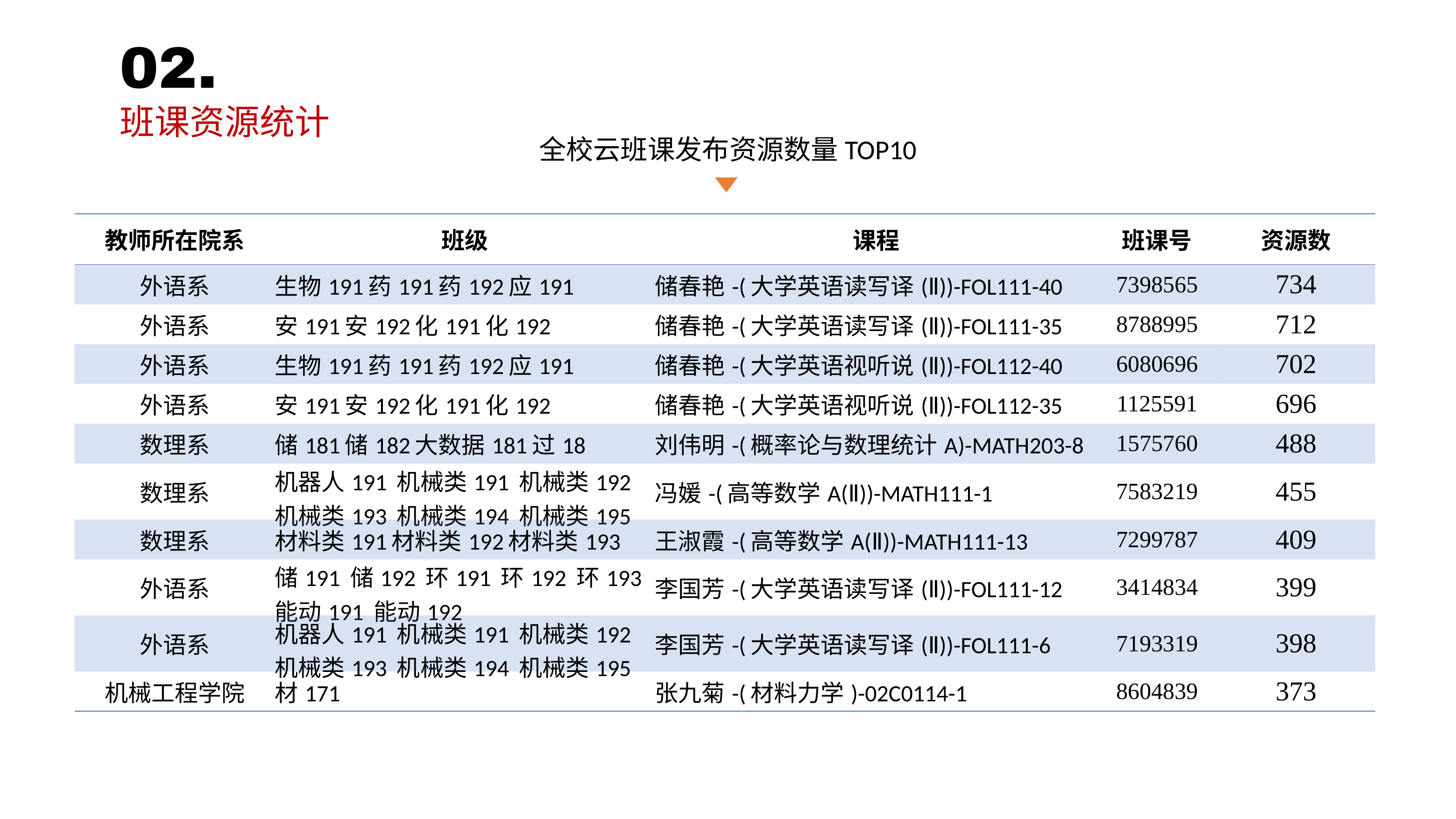

02.
班课资源统计
全校云班课发布资源数量TOP10

| 教师所在院系 | 班级 | 课程 | 班课号 | 资源数 |
| --- | --- | --- | --- | --- |
| 外语系 | 生物191药191药192应191 | 储春艳-(大学英语读写译(Ⅱ))-FOL111-40 | 7398565 | 734 |
| 外语系 | 安191安192化191化192 | 储春艳-(大学英语读写译(Ⅱ))-FOL111-35 | 8788995 | 712 |
| 外语系 | 生物191药191药192应191 | 储春艳-(大学英语视听说(Ⅱ))-FOL112-40 | 6080696 | 702 |
| 外语系 | 安191安192化191化192 | 储春艳-(大学英语视听说(Ⅱ))-FOL112-35 | 1125591 | 696 |
| 数理系 | 储181储182大数据181过18 | 刘伟明-(概率论与数理统计A)-MATH203-8 | 1575760 | 488 |
| 数理系 | 机器人191 机械类191 机械类192 机械类193 机械类194 机械类195 | 冯媛-(高等数学A(Ⅱ))-MATH111-1 | 7583219 | 455 |
| 数理系 | 材料类191材料类192材料类193 | 王淑霞-(高等数学A(Ⅱ))-MATH111-13 | 7299787 | 409 |
| 外语系 | 储191 储192 环191 环192 环193 能动191 能动192 | 李国芳-(大学英语读写译(Ⅱ))-FOL111-12 | 3414834 | 399 |
| 外语系 | 机器人191 机械类191 机械类192 机械类193 机械类194 机械类195 | 李国芳-(大学英语读写译(Ⅱ))-FOL111-6 | 7193319 | 398 |
| 机械工程学院 | 材171 | 张九菊-(材料力学)-02C0114-1 | 8604839 | 373 |